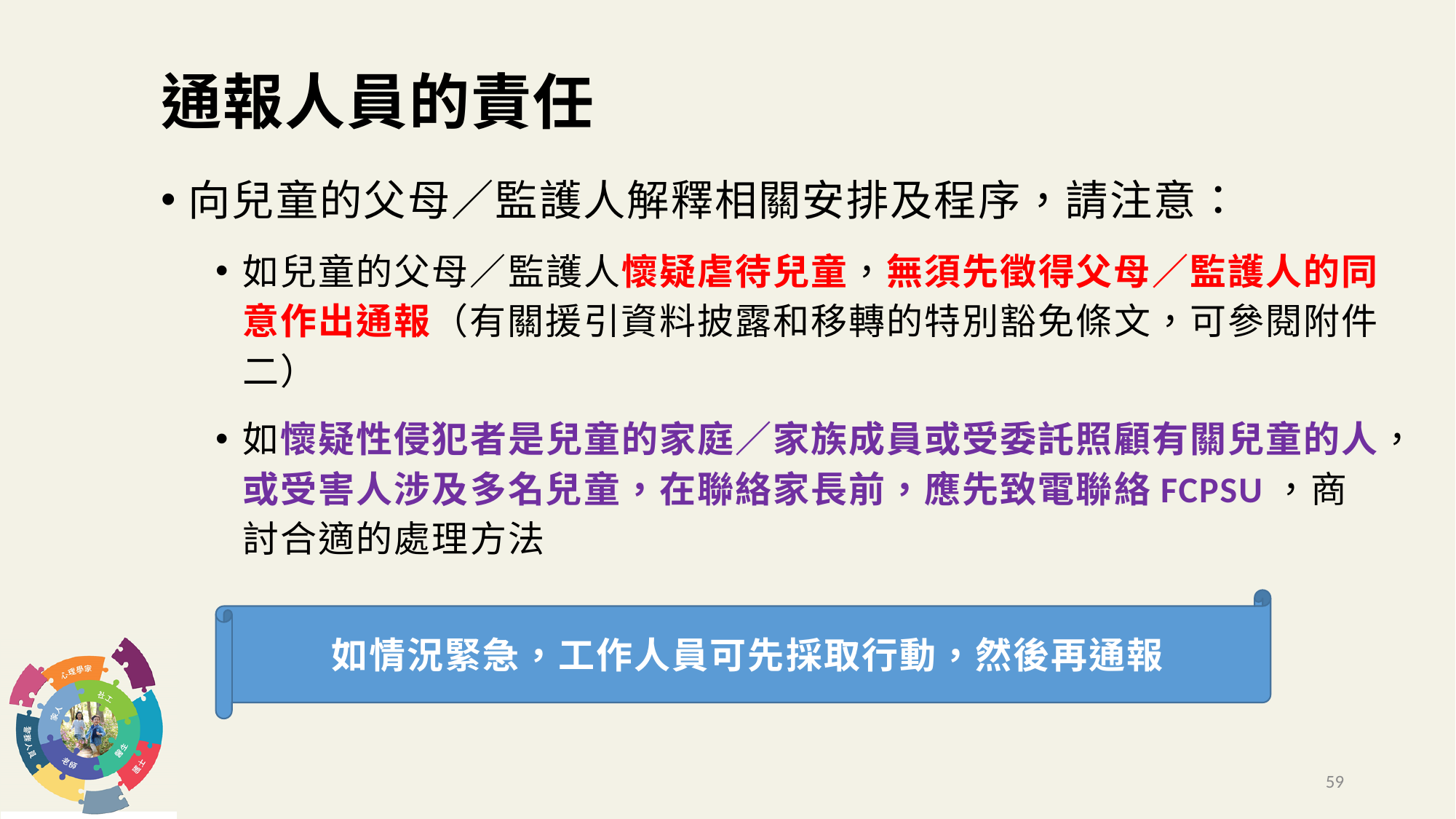

# 通報人員的責任
向兒童的父母／監護人解釋相關安排及程序，請注意：
如兒童的父母／監護人懷疑虐待兒童，無須先徵得父母／監護人的同意作出通報（有關援引資料披露和移轉的特別豁免條文，可參閱附件二）
如懷疑性侵犯者是兒童的家庭／家族成員或受委託照顧有關兒童的人，或受害人涉及多名兒童，在聯絡家長前，應先致電聯絡FCPSU，商討合適的處理方法

如情況緊急，工作人員可先採取行動，然後再通報

59